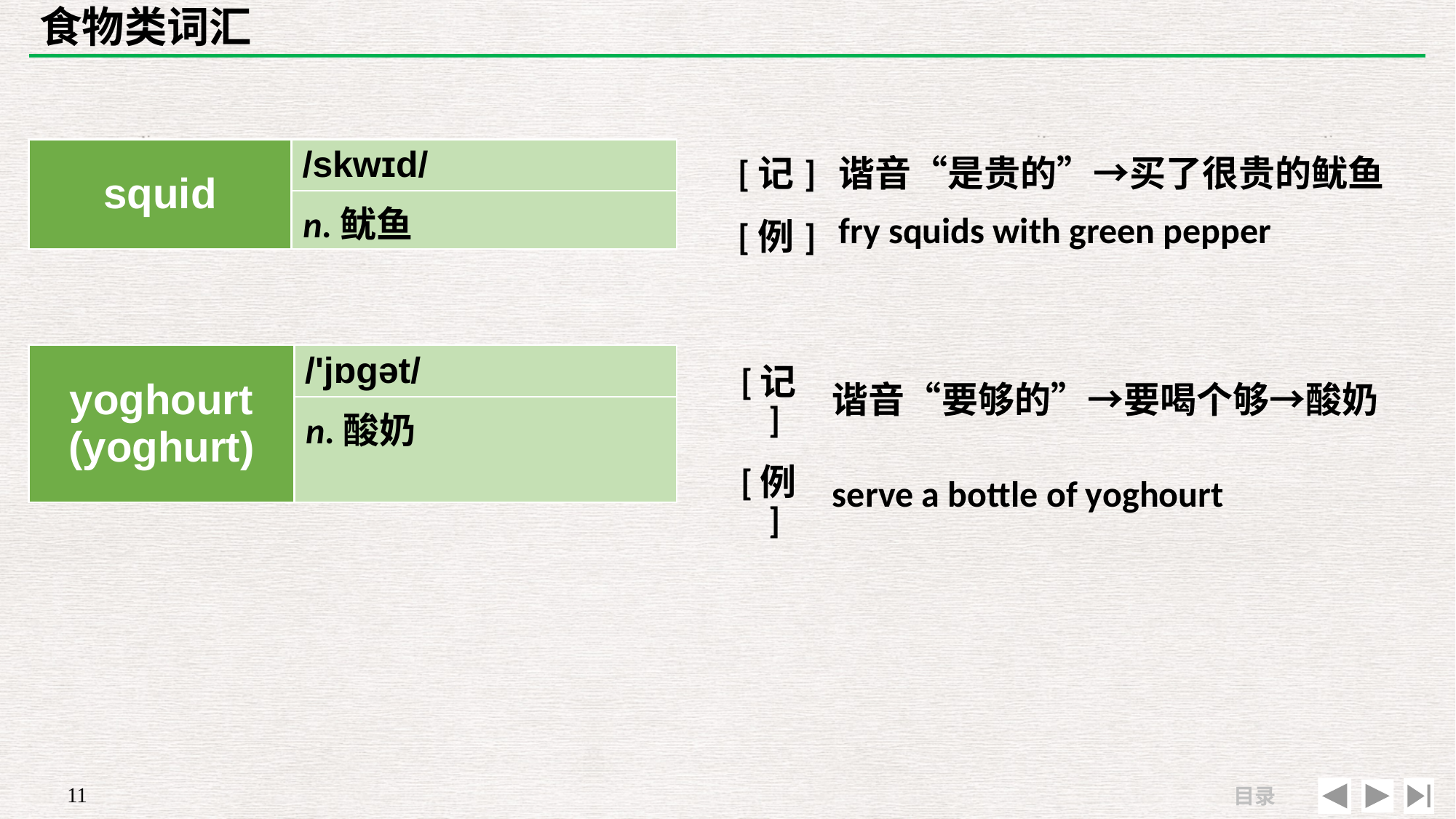

# 食物类词汇

| [记] | 谐音“是贵的”→买了很贵的鱿鱼 |
| --- | --- |
| [例] | fry squids with green pepper |
| squid | /skwɪd/ |
| --- | --- |
|  |  |
n.鱿鱼
| yoghourt (yoghurt) | /'jɒɡət/ |
| --- | --- |
|  |  |
| [记] | 谐音“要够的”→要喝个够→酸奶 |
| --- | --- |
| [例] | serve a bottle of yoghourt |
n.酸奶